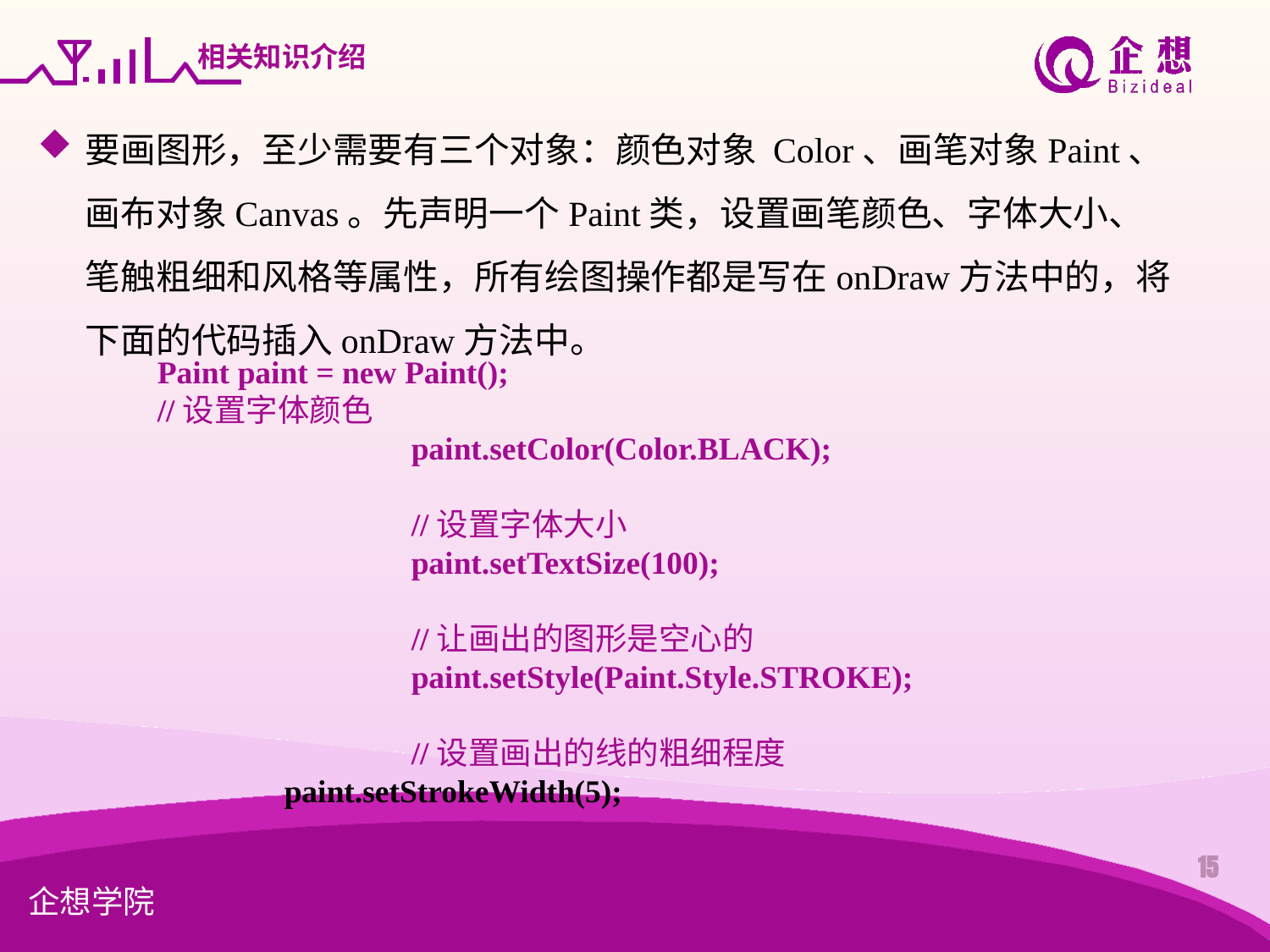

# 相关知识介绍
要画图形，至少需要有三个对象：颜色对象 Color、画笔对象Paint、画布对象Canvas。先声明一个Paint类，设置画笔颜色、字体大小、笔触粗细和风格等属性，所有绘图操作都是写在onDraw方法中的，将下面的代码插入onDraw方法中。
Paint paint = new Paint();
//设置字体颜色
		paint.setColor(Color.BLACK);

		//设置字体大小
		paint.setTextSize(100);

		//让画出的图形是空心的
		paint.setStyle(Paint.Style.STROKE);

		//设置画出的线的粗细程度
	paint.setStrokeWidth(5);

15